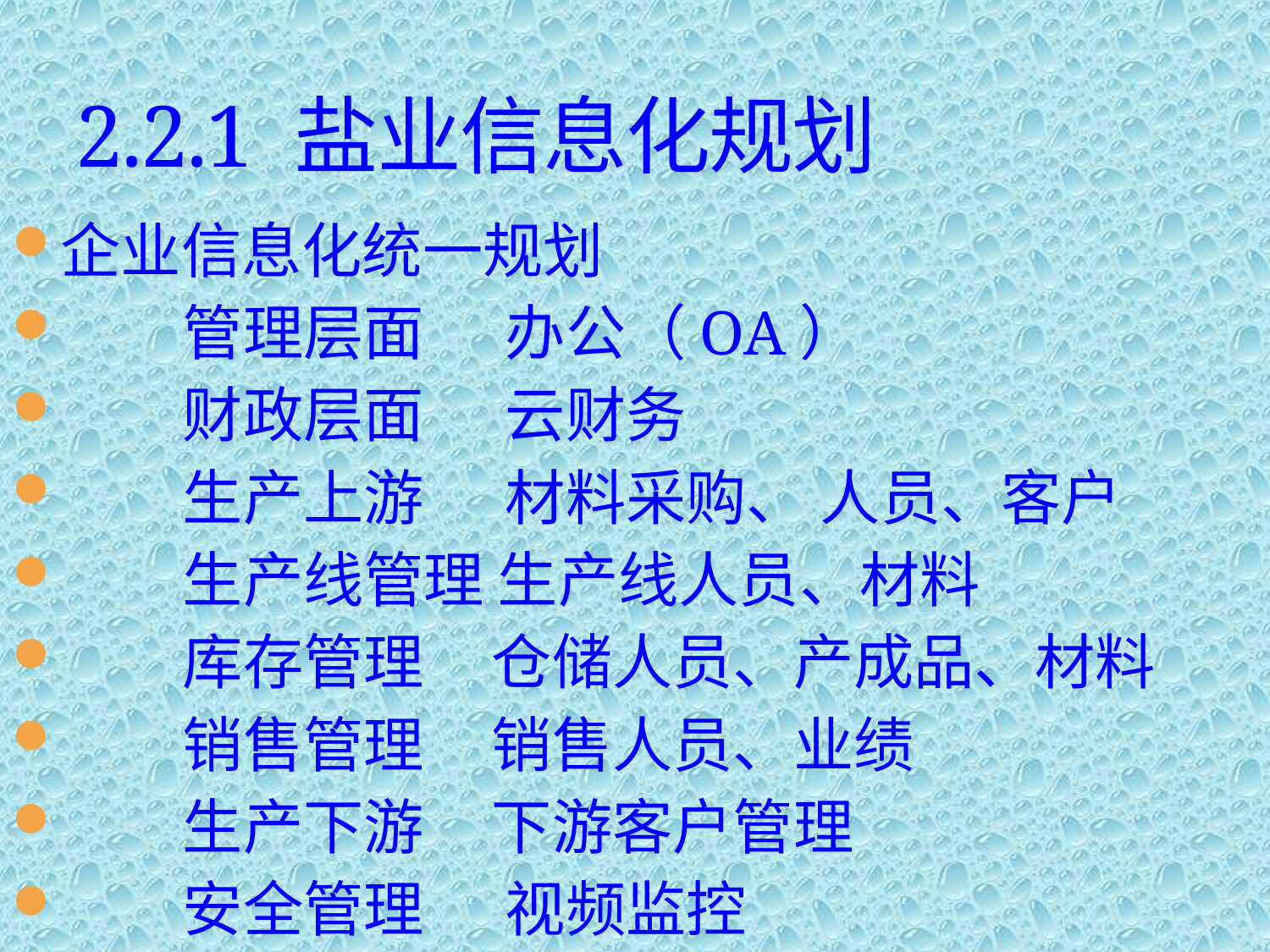

# 2.2.1 盐业信息化规划
企业信息化统一规划
        管理层面      办公（OA）
        财政层面      云财务
        生产上游      材料采购、 人员、客户
        生产线管理 生产线人员、材料
        库存管理     仓储人员、产成品、材料
        销售管理     销售人员、业绩
        生产下游     下游客户管理
        安全管理      视频监控